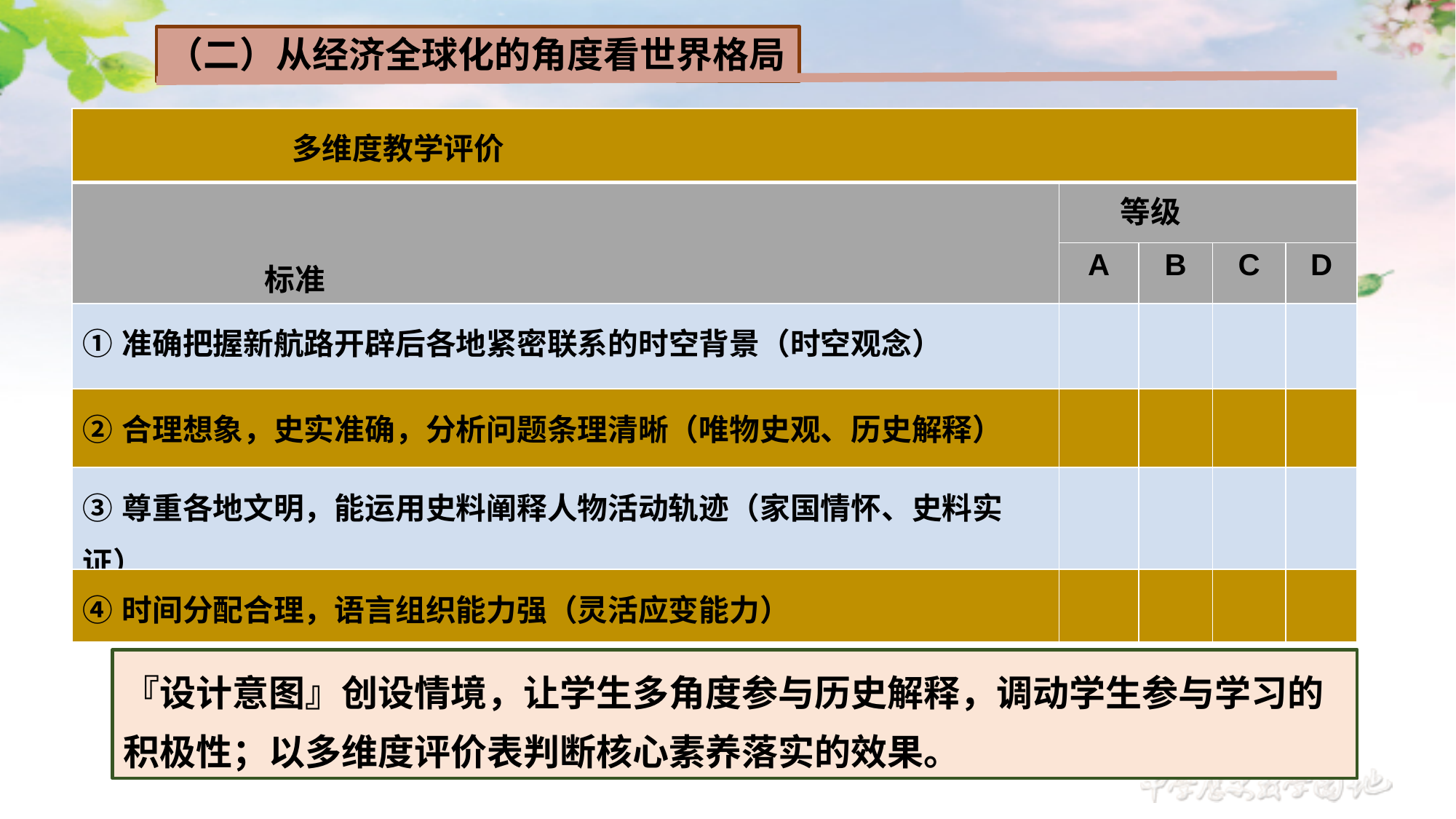

（二）从经济全球化的角度看世界格局
| 多维度教学评价 |  |  |  |  |
| --- | --- | --- | --- | --- |
| 标准 | 等级 |  |  |  |
|  | A | B | C | D |
| ①准确把握新航路开辟后各地紧密联系的时空背景（时空观念） |  |  |  |  |
| ②合理想象，史实准确，分析问题条理清晰（唯物史观、历史解释） |  |  |  |  |
| ③尊重各地文明，能运用史料阐释人物活动轨迹（家国情怀、史料实证） |  |  |  |  |
| ④时间分配合理，语言组织能力强（灵活应变能力） |  |  |  |  |
『设计意图』创设情境，让学生多角度参与历史解释，调动学生参与学习的积极性；以多维度评价表判断核心素养落实的效果。